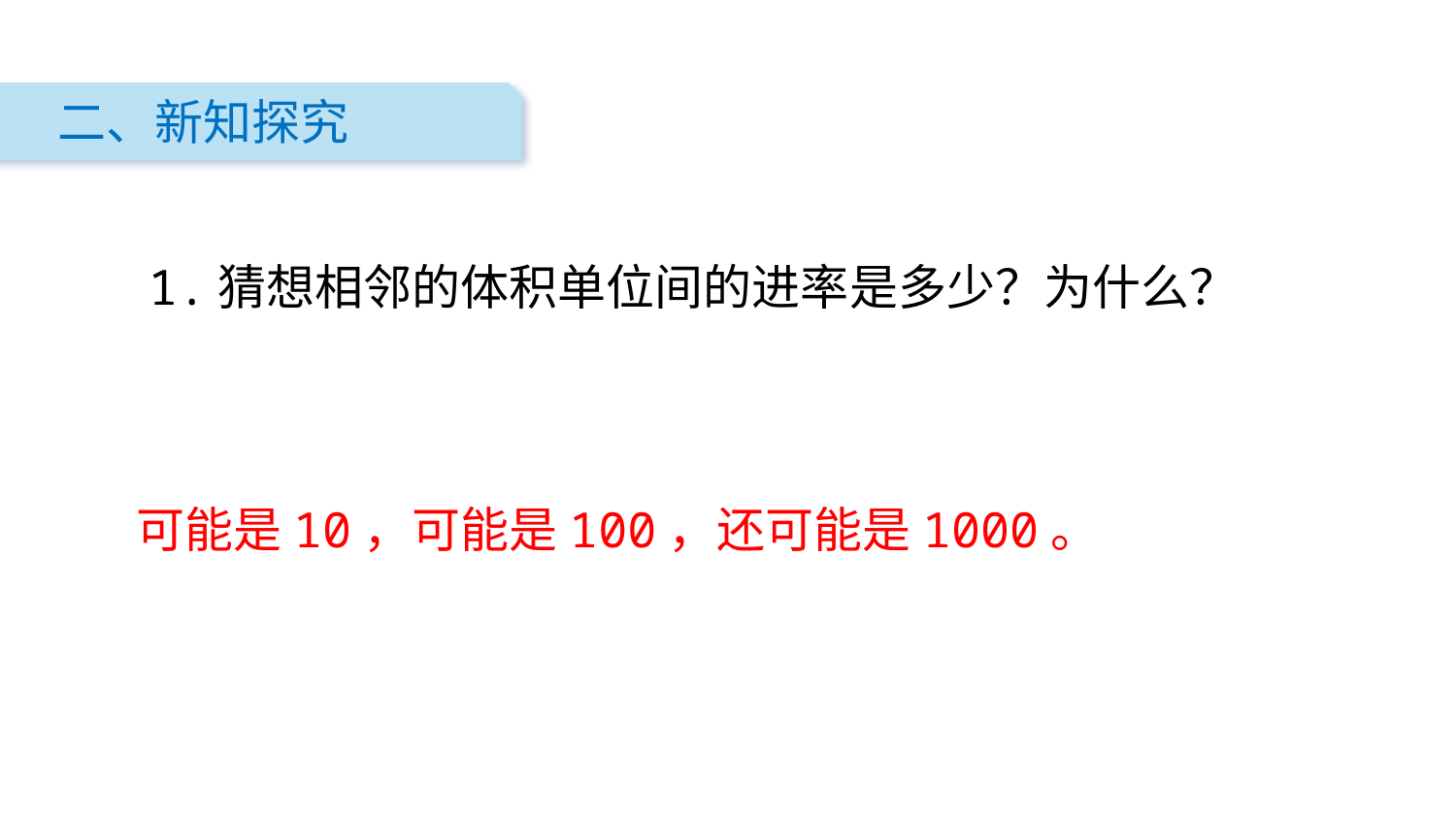

二、新知探究
1.猜想相邻的体积单位间的进率是多少？为什么？
可能是10，可能是100，还可能是1000。